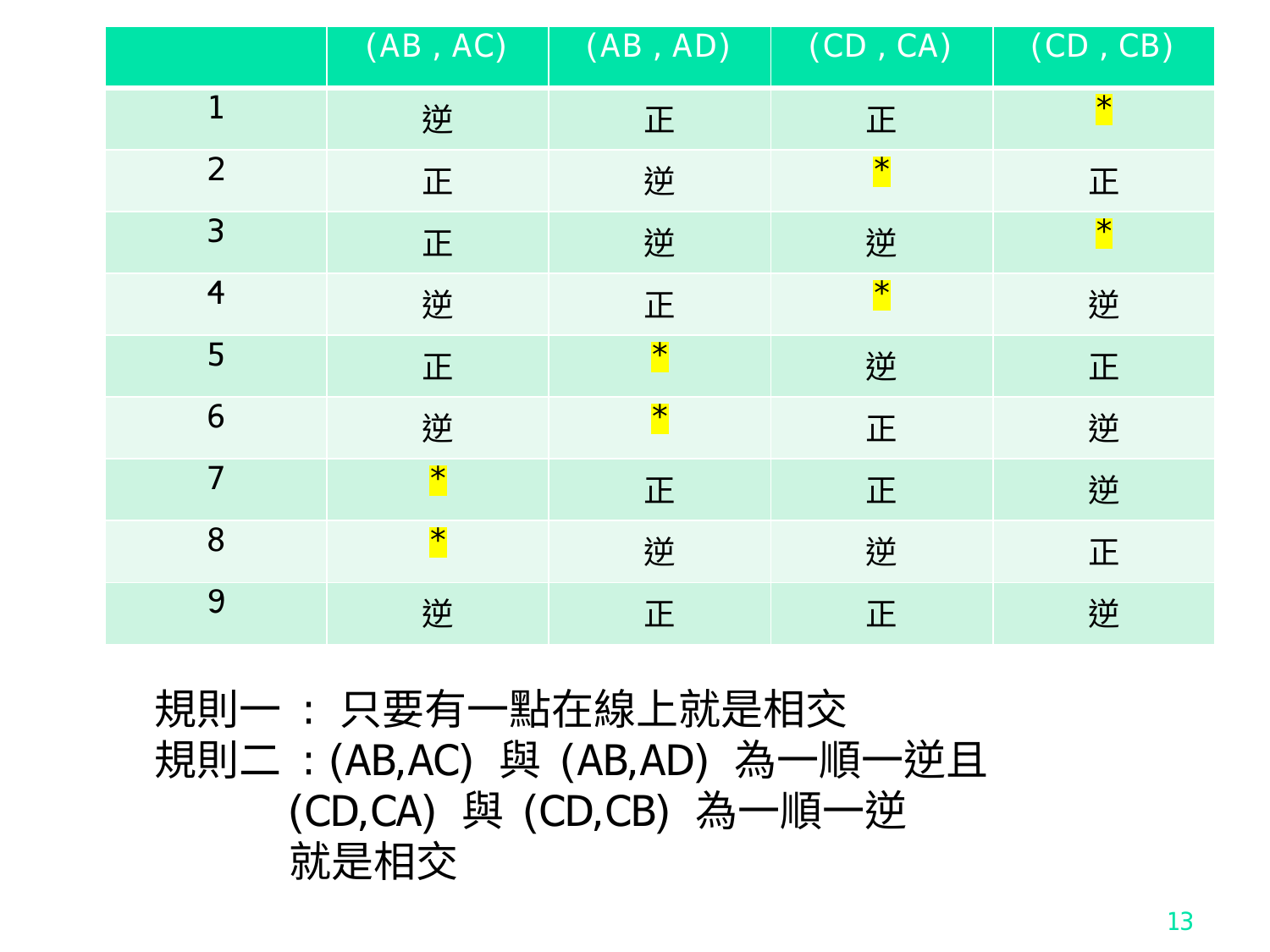

|  | (AB , AC) | (AB , AD) | (CD , CA) | (CD , CB) |
| --- | --- | --- | --- | --- |
| 1 | 逆 | 正 | 正 | \* |
| 2 | 正 | 逆 | \* | 正 |
| 3 | 正 | 逆 | 逆 | \* |
| 4 | 逆 | 正 | \* | 逆 |
| 5 | 正 | \* | 逆 | 正 |
| 6 | 逆 | \* | 正 | 逆 |
| 7 | \* | 正 | 正 | 逆 |
| 8 | \* | 逆 | 逆 | 正 |
| 9 | 逆 | 正 | 正 | 逆 |
規則一 : 只要有一點在線上就是相交
規則二 : (AB,AC) 與 (AB,AD) 為一順一逆且
             (CD,CA) 與 (CD,CB) 為一順一逆
             就是相交
13